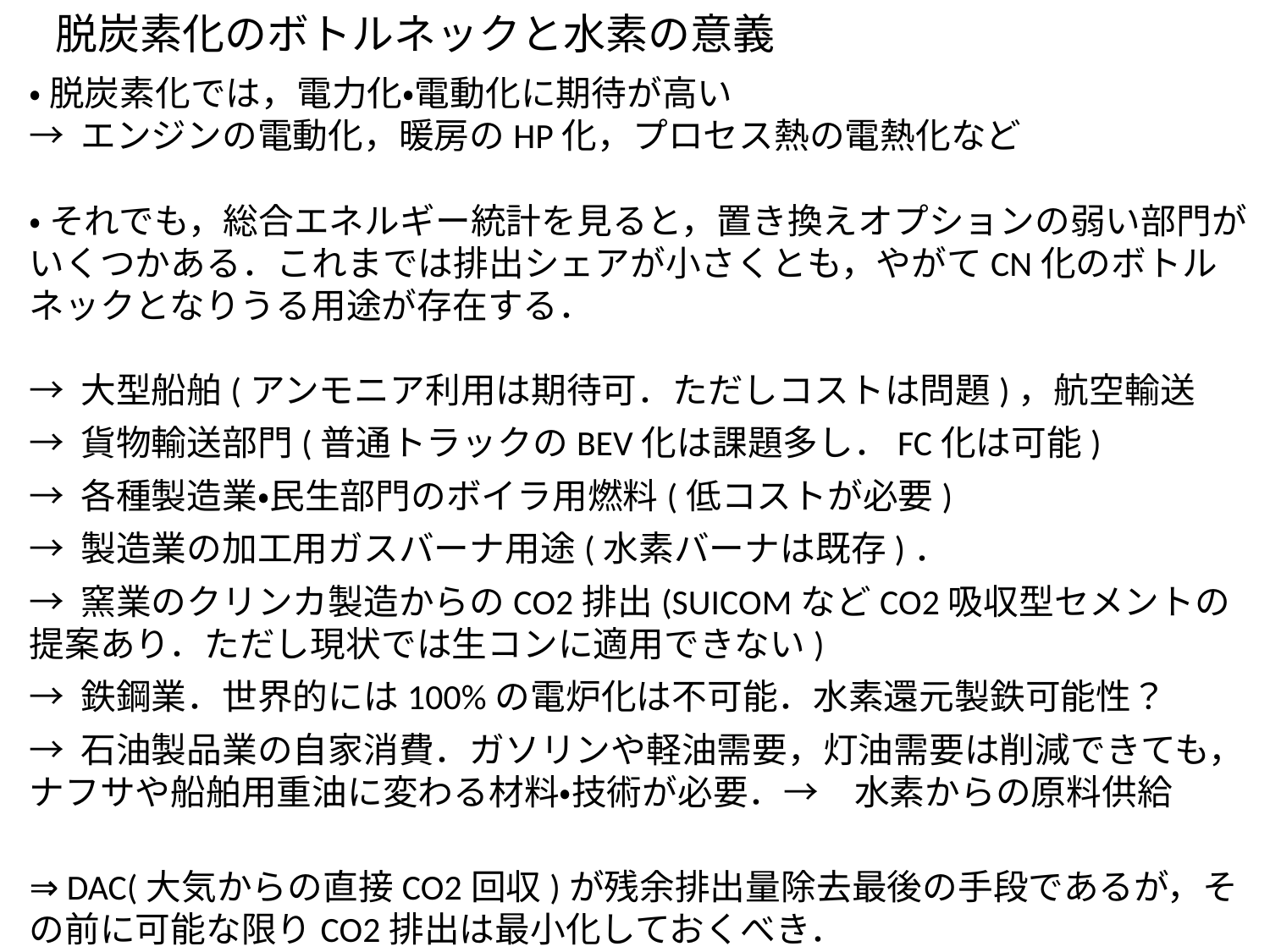

脱炭素化のボトルネックと水素の意義
・ 脱炭素化では，電力化・電動化に期待が高い
→ エンジンの電動化，暖房のHP化，プロセス熱の電熱化など

・ それでも，総合エネルギー統計を見ると，置き換えオプションの弱い部門がいくつかある．これまでは排出シェアが小さくとも，やがてCN化のボトルネックとなりうる用途が存在する．

→ 大型船舶(アンモニア利用は期待可．ただしコストは問題)，航空輸送
→ 貨物輸送部門(普通トラックのBEV化は課題多し．FC化は可能)
→ 各種製造業・民生部門のボイラ用燃料(低コストが必要)
→ 製造業の加工用ガスバーナ用途(水素バーナは既存)．
→ 窯業のクリンカ製造からのCO2排出(SUICOMなどCO2吸収型セメントの提案あり．ただし現状では生コンに適用できない)
→ 鉄鋼業．世界的には100%の電炉化は不可能．水素還元製鉄可能性？
→ 石油製品業の自家消費．ガソリンや軽油需要，灯油需要は削減できても，ナフサや船舶用重油に変わる材料・技術が必要．→　水素からの原料供給

⇒ DAC(大気からの直接CO2回収)が残余排出量除去最後の手段であるが，その前に可能な限りCO2排出は最小化しておくべき．